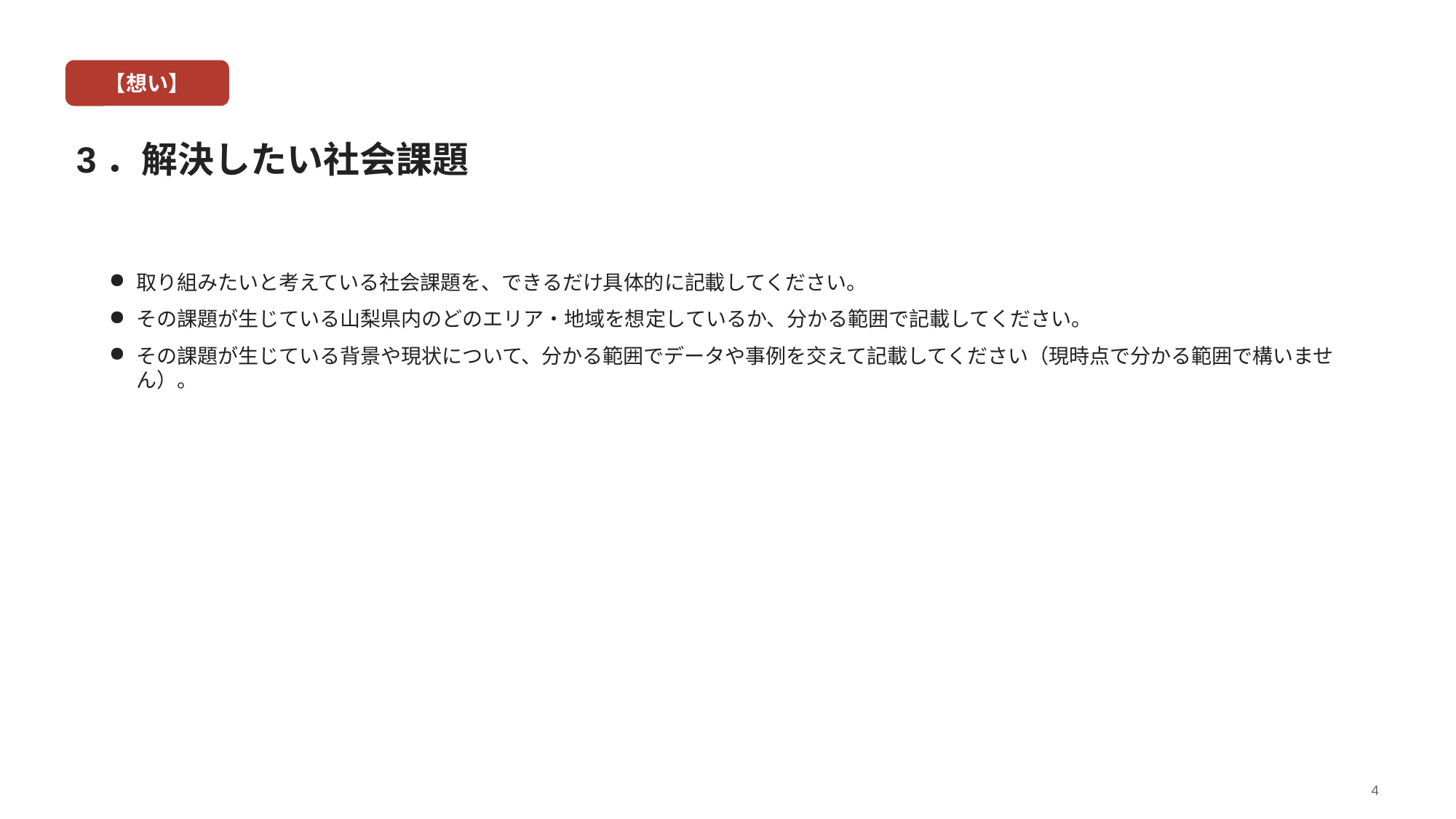

【想い】
3．解決したい社会課題
取り組みたいと考えている社会課題を、できるだけ具体的に記載してください。
その課題が生じている山梨県内のどのエリア・地域を想定しているか、分かる範囲で記載してください。
その課題が生じている背景や現状について、分かる範囲でデータや事例を交えて記載してください（現時点で分かる範囲で構いません）。
4